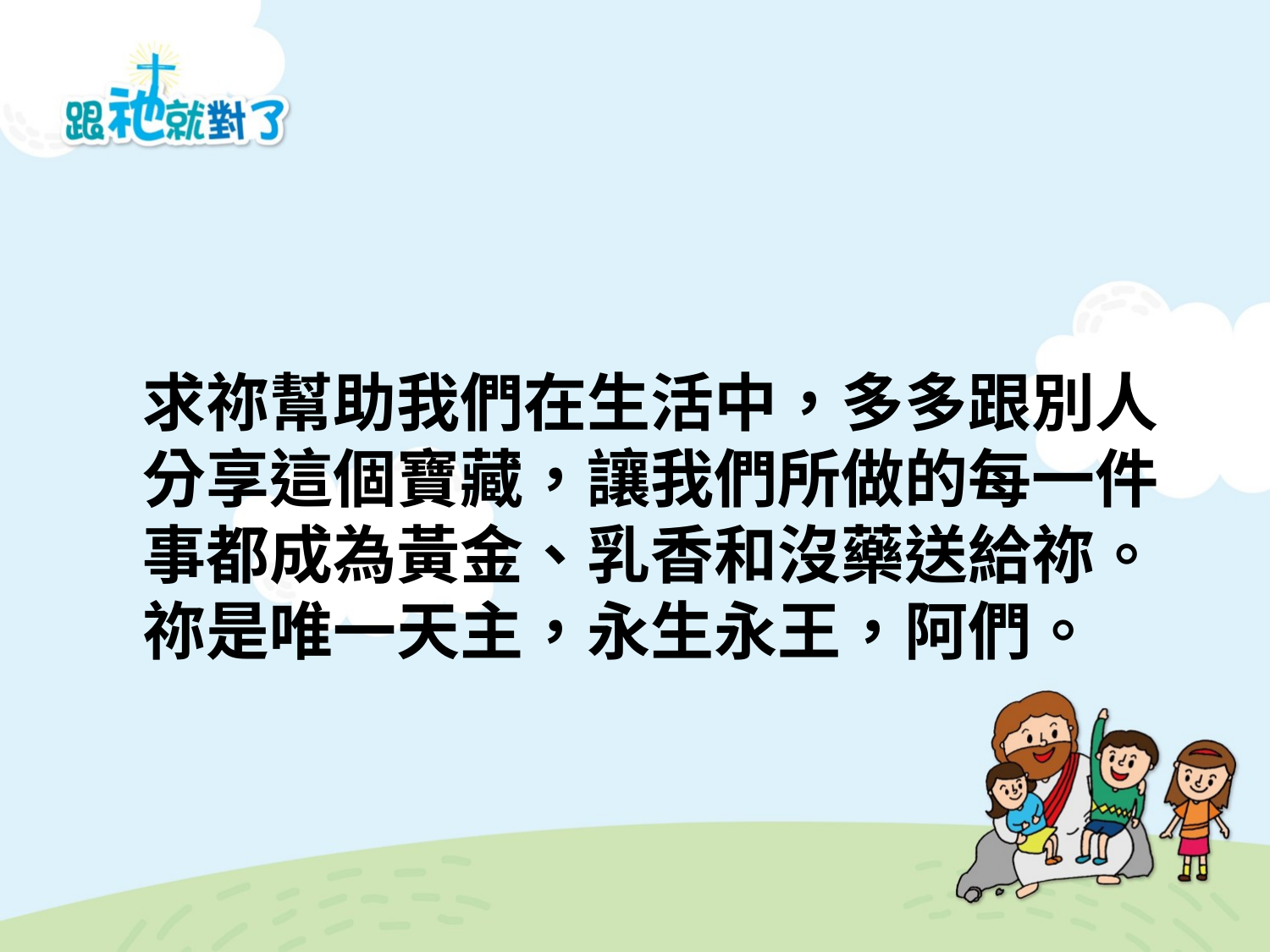

求祢幫助我們在生活中，多多跟別人分享這個寶藏，讓我們所做的每一件事都成為黃金、乳香和沒藥送給祢。祢是唯一天主，永生永王，阿們。